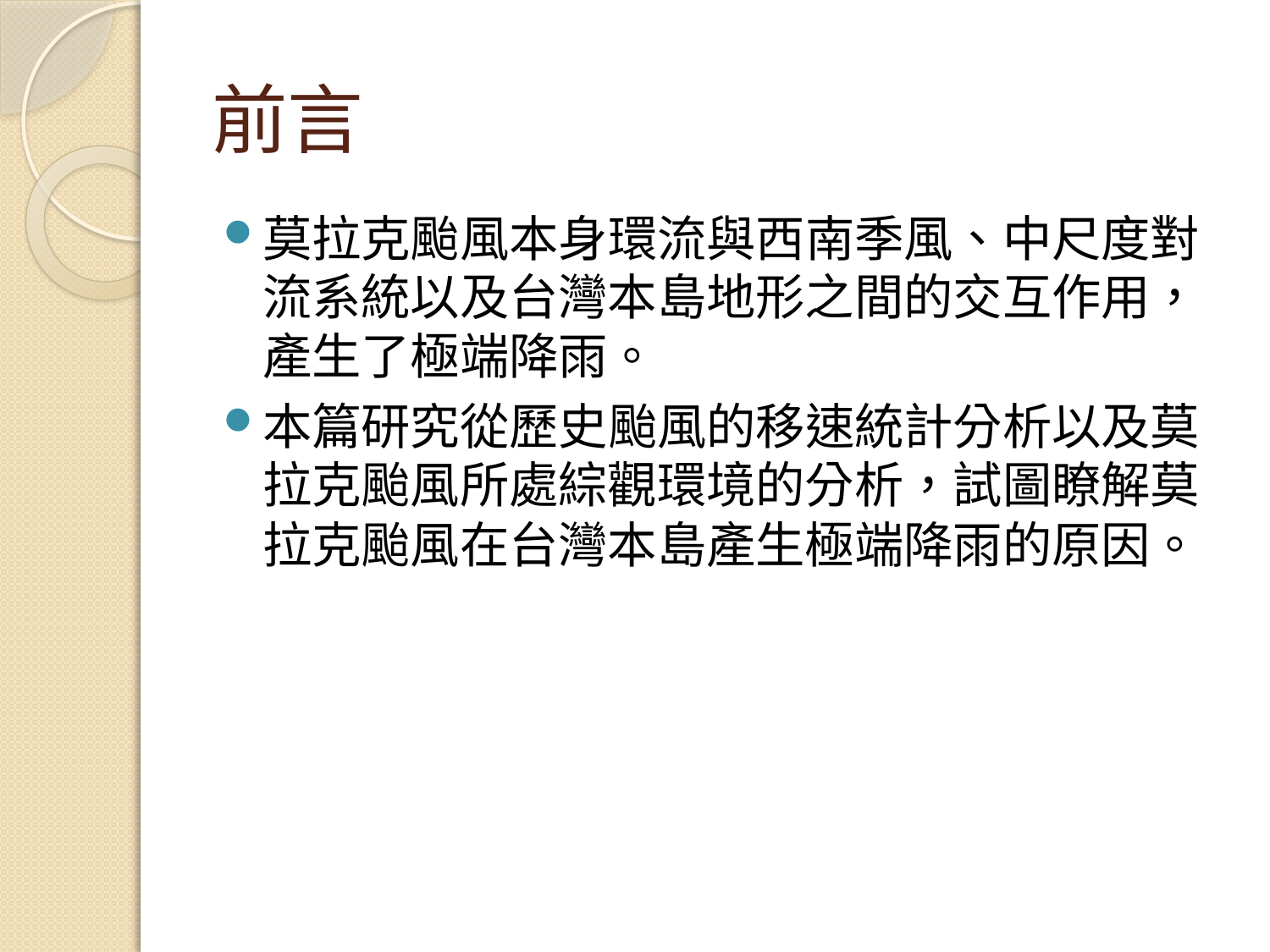

# 前言
莫拉克颱風本身環流與西南季風、中尺度對流系統以及台灣本島地形之間的交互作用，產生了極端降雨。
本篇研究從歷史颱風的移速統計分析以及莫拉克颱風所處綜觀環境的分析，試圖瞭解莫拉克颱風在台灣本島產生極端降雨的原因。